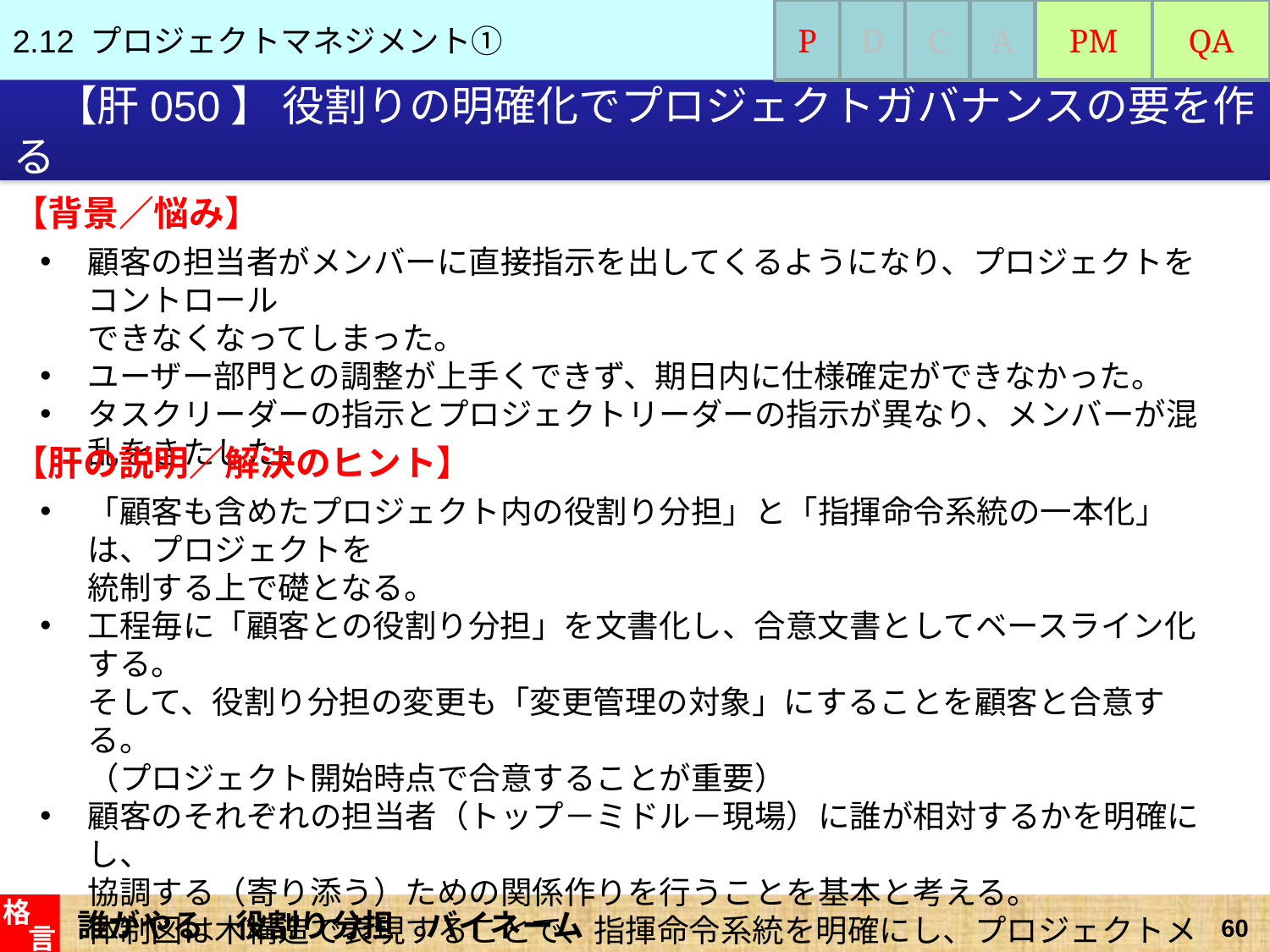

2.12 プロジェクトマネジメント①
P
D
C
A
PM
QA
# 【肝050】 役割りの明確化でプロジェクトガバナンスの要を作る
【背景／悩み】
顧客の担当者がメンバーに直接指示を出してくるようになり、プロジェクトをコントロール
できなくなってしまった。
ユーザー部門との調整が上手くできず、期日内に仕様確定ができなかった。
タスクリーダーの指示とプロジェクトリーダーの指示が異なり、メンバーが混乱をきたした。
【肝の説明／解決のヒント】
「顧客も含めたプロジェクト内の役割り分担」と「指揮命令系統の一本化」は、プロジェクトを
統制する上で礎となる。
工程毎に「顧客との役割り分担」を文書化し、合意文書としてベースライン化する。
そして、役割り分担の変更も「変更管理の対象」にすることを顧客と合意する。
（プロジェクト開始時点で合意することが重要）
顧客のそれぞれの担当者（トップ－ミドル－現場）に誰が相対するかを明確にし、
協調する（寄り添う）ための関係作りを行うことを基本と考える。
体制図は木構造で表現することで、指揮命令系統を明確にし、プロジェクトメンバー全員に
周知する。
誰がやる　役割り分担　バイネーム
格
言
60